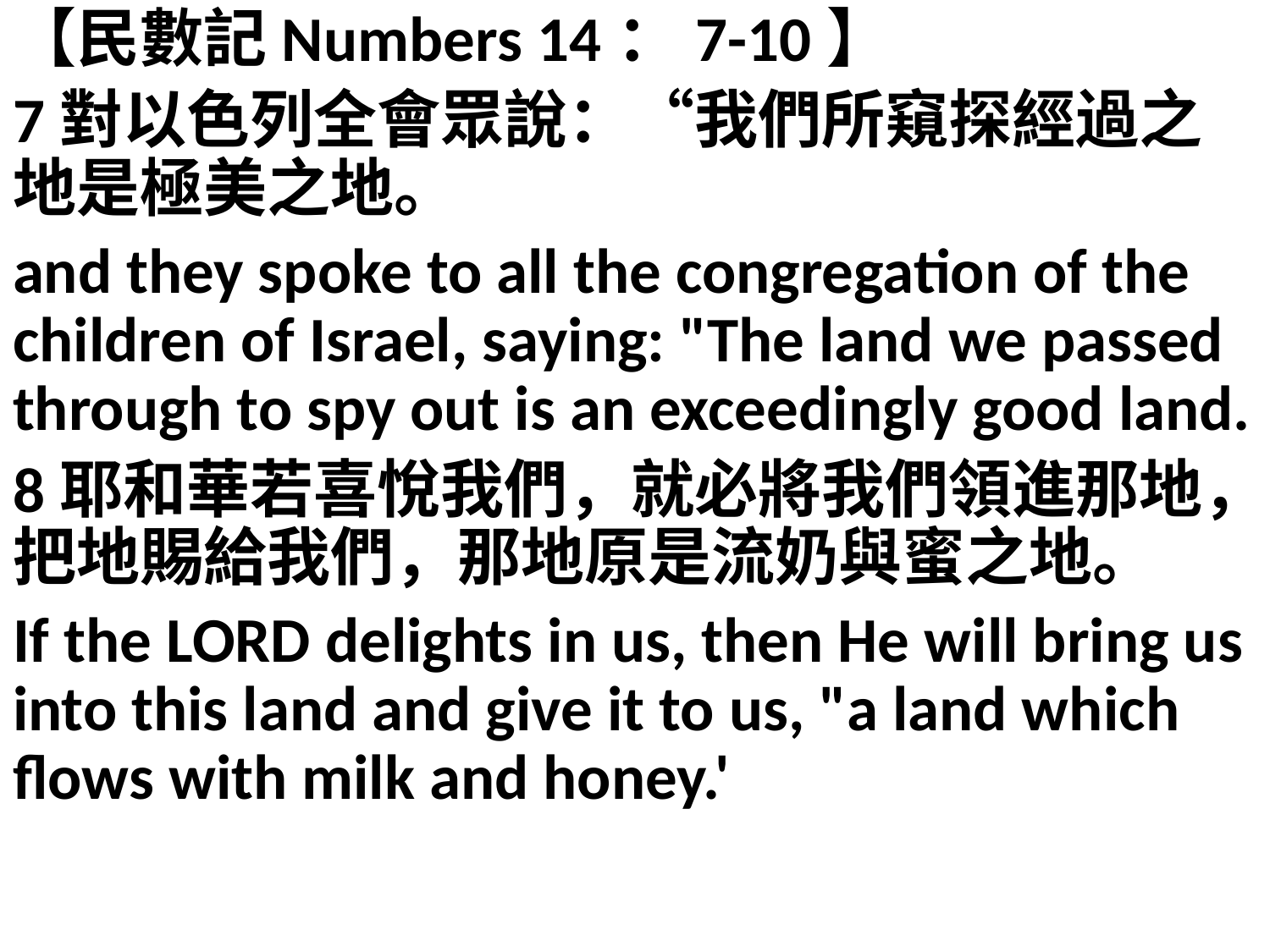

【民數記Numbers 14：7-10】
7對以色列全會眾說：“我們所窺探經過之地是極美之地。
and they spoke to all the congregation of the children of Israel, saying: "The land we passed through to spy out is an exceedingly good land.
8耶和華若喜悅我們，就必將我們領進那地，把地賜給我們，那地原是流奶與蜜之地。
If the LORD delights in us, then He will bring us into this land and give it to us, "a land which flows with milk and honey.'